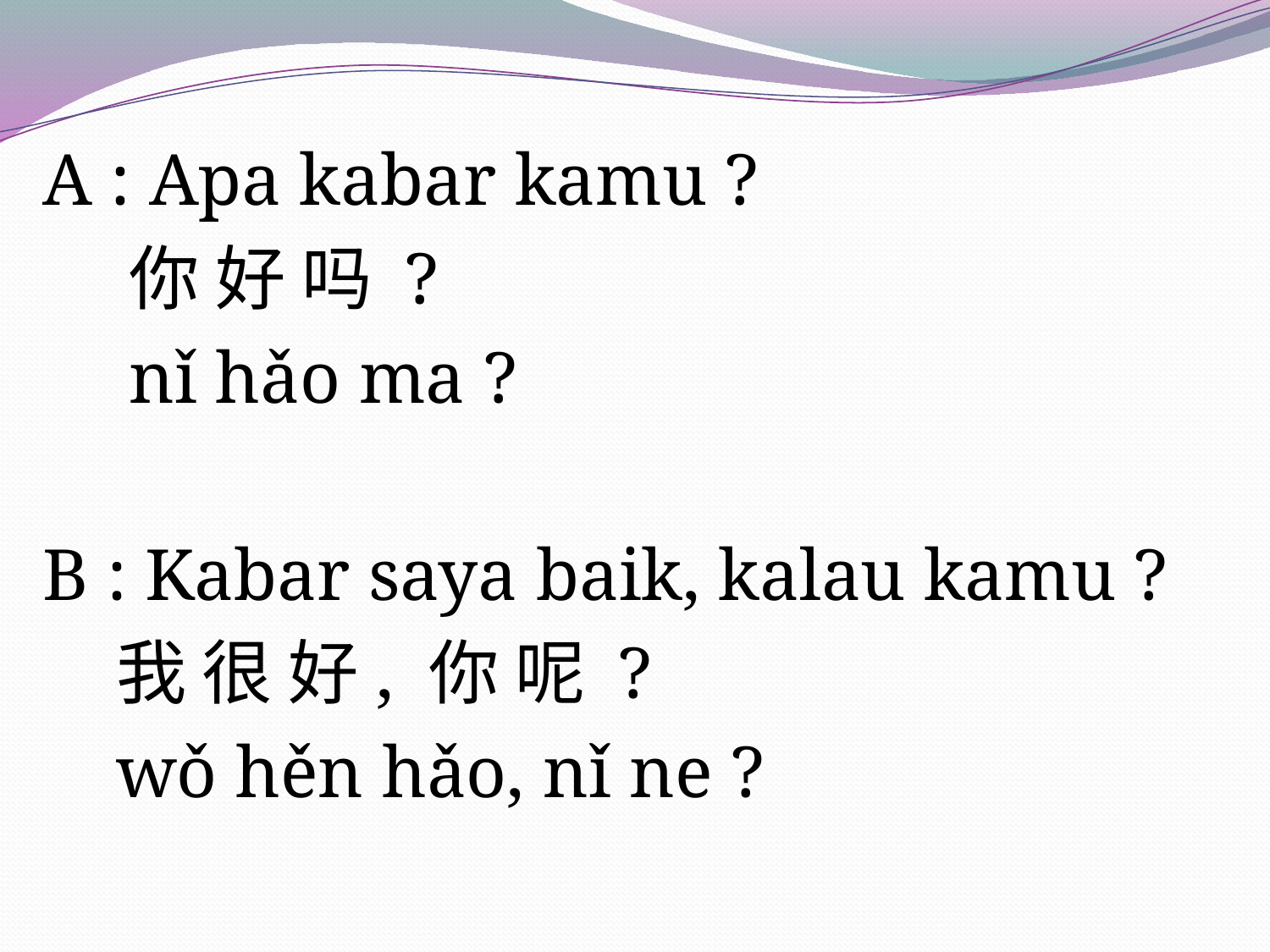

A : Apa kabar kamu ?
你 好 吗 ?
nǐ hǎo ma ?

B : Kabar saya baik, kalau kamu ?
我 很 好, 你 呢 ?
wǒ hěn hǎo, nǐ ne ?